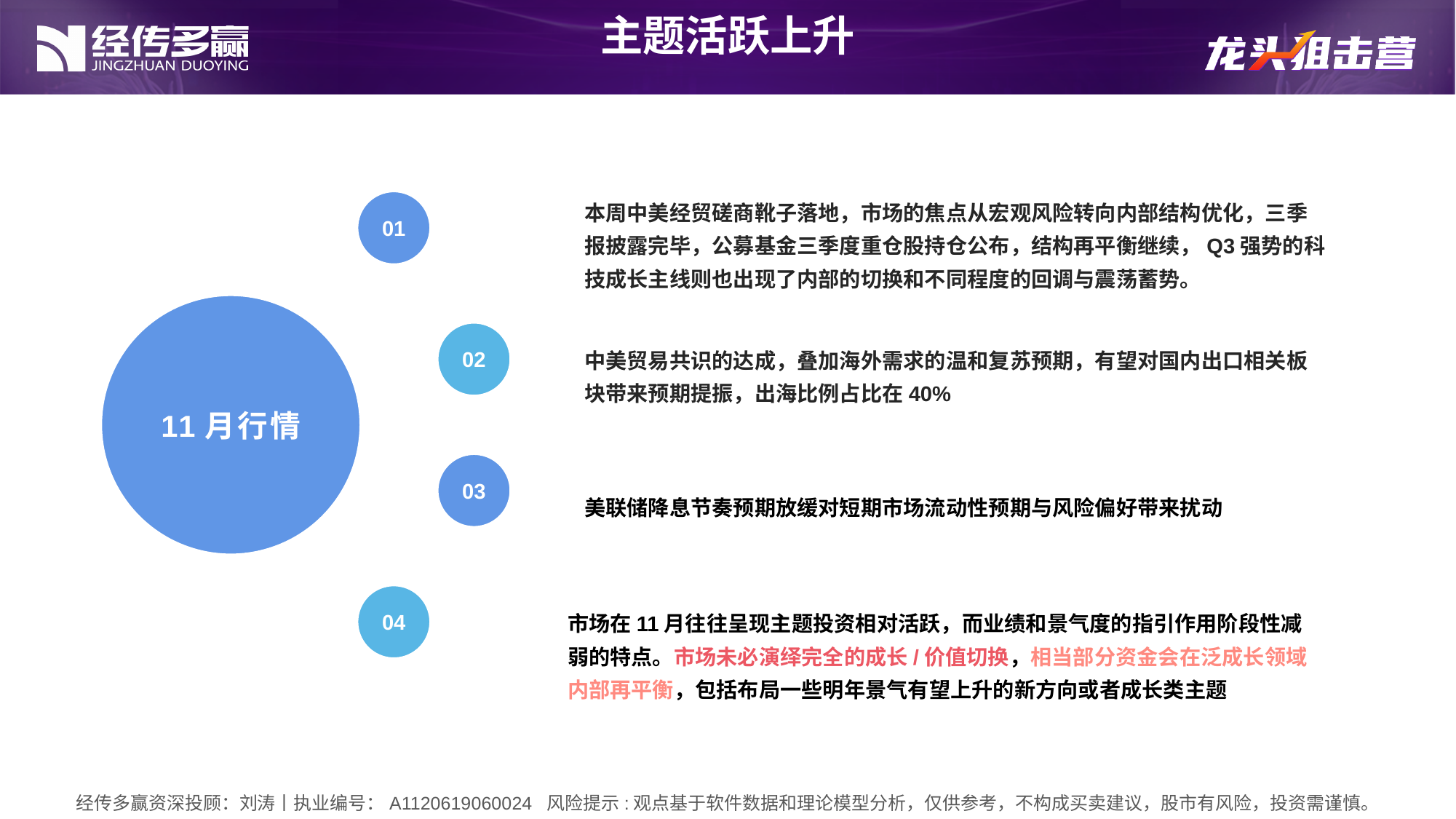

主题活跃上升

01
本周中美经贸磋商靴子落地，市场的焦点从宏观风险转向内部结构优化，三季报披露完毕，公募基金三季度重仓股持仓公布，结构再平衡继续，Q3强势的科技成长主线则也出现了内部的切换和不同程度的回调与震荡蓄势。
11月行情
02
中美贸易共识的达成，叠加海外需求的温和复苏预期，有望对国内出口相关板块带来预期提振，出海比例占比在40%
03
美联储降息节奏预期放缓对短期市场流动性预期与风险偏好带来扰动
04
市场在11月往往呈现主题投资相对活跃，而业绩和景气度的指引作用阶段性减弱的特点。市场未必演绎完全的成长/价值切换，相当部分资金会在泛成长领域内部再平衡，包括布局一些明年景气有望上升的新方向或者成长类主题